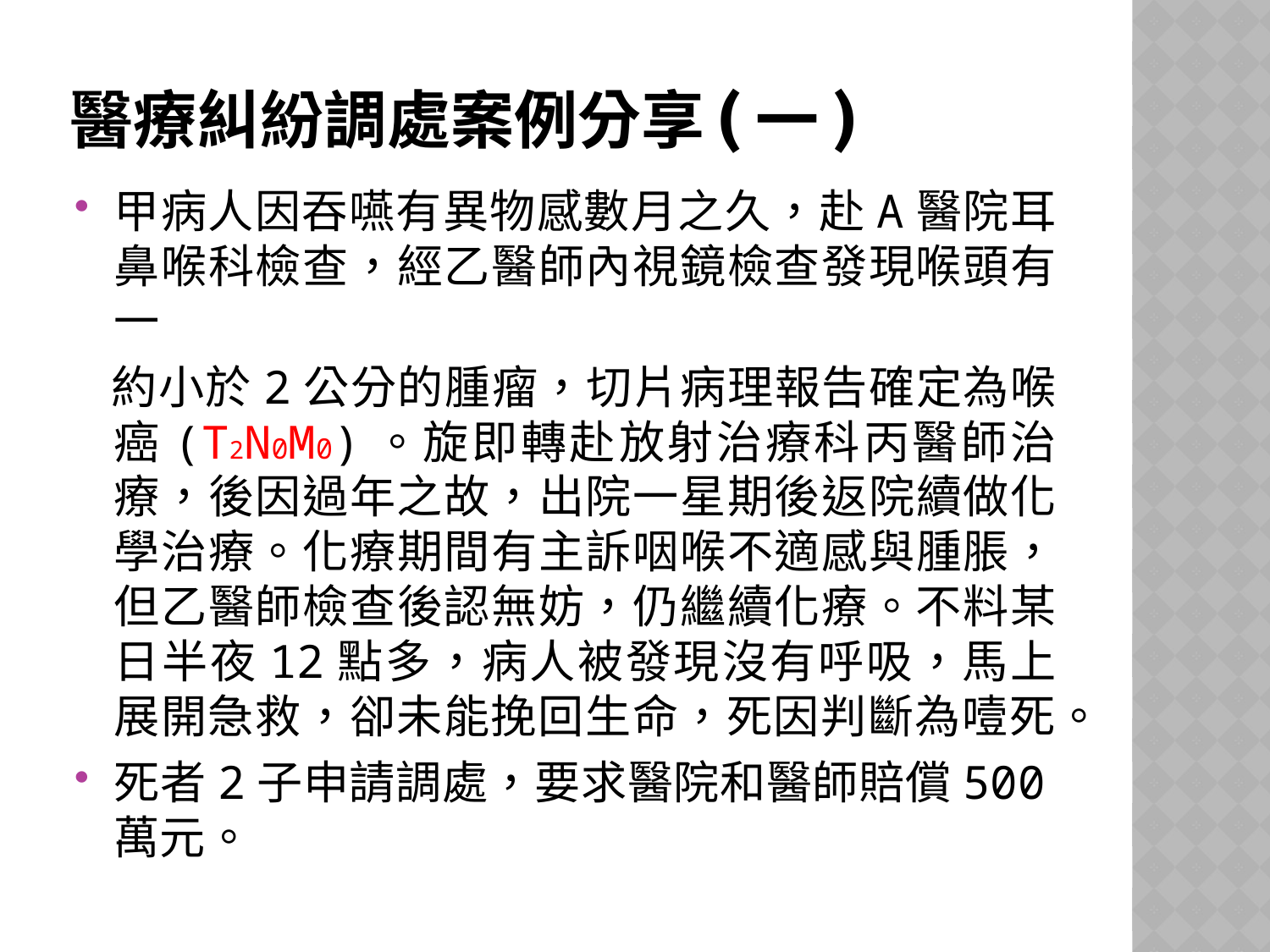

# 醫療糾紛調處案例分享(一)
甲病人因吞嚥有異物感數月之久，赴A醫院耳鼻喉科檢查，經乙醫師內視鏡檢查發現喉頭有一
  約小於2公分的腫瘤，切片病理報告確定為喉癌(T2N0M0)。旋即轉赴放射治療科丙醫師治療，後因過年之故，出院一星期後返院續做化學治療。化療期間有主訴咽喉不適感與腫脹，但乙醫師檢查後認無妨，仍繼續化療。不料某日半夜12點多，病人被發現沒有呼吸，馬上展開急救，卻未能挽回生命，死因判斷為噎死。
死者2子申請調處，要求醫院和醫師賠償500萬元。